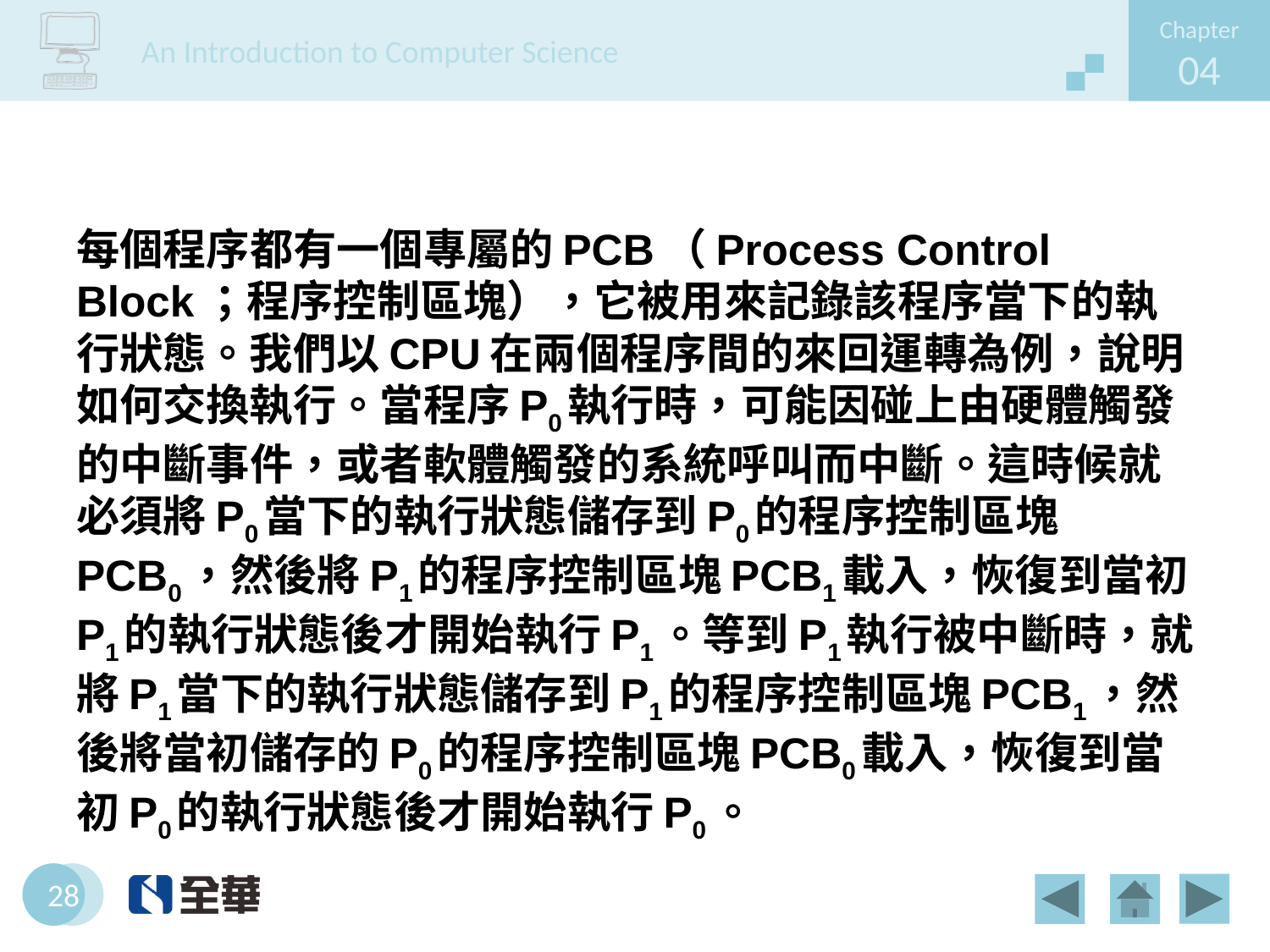

每個程序都有一個專屬的PCB（Process Control Block；程序控制區塊），它被用來記錄該程序當下的執行狀態。我們以CPU在兩個程序間的來回運轉為例，說明如何交換執行。當程序P0執行時，可能因碰上由硬體觸發的中斷事件，或者軟體觸發的系統呼叫而中斷。這時候就必須將P0當下的執行狀態儲存到P0的程序控制區塊PCB0，然後將P1的程序控制區塊PCB1載入，恢復到當初P1的執行狀態後才開始執行P1。等到P1執行被中斷時，就將P1當下的執行狀態儲存到P1的程序控制區塊PCB1，然後將當初儲存的P0的程序控制區塊PCB0載入，恢復到當初P0的執行狀態後才開始執行P0。